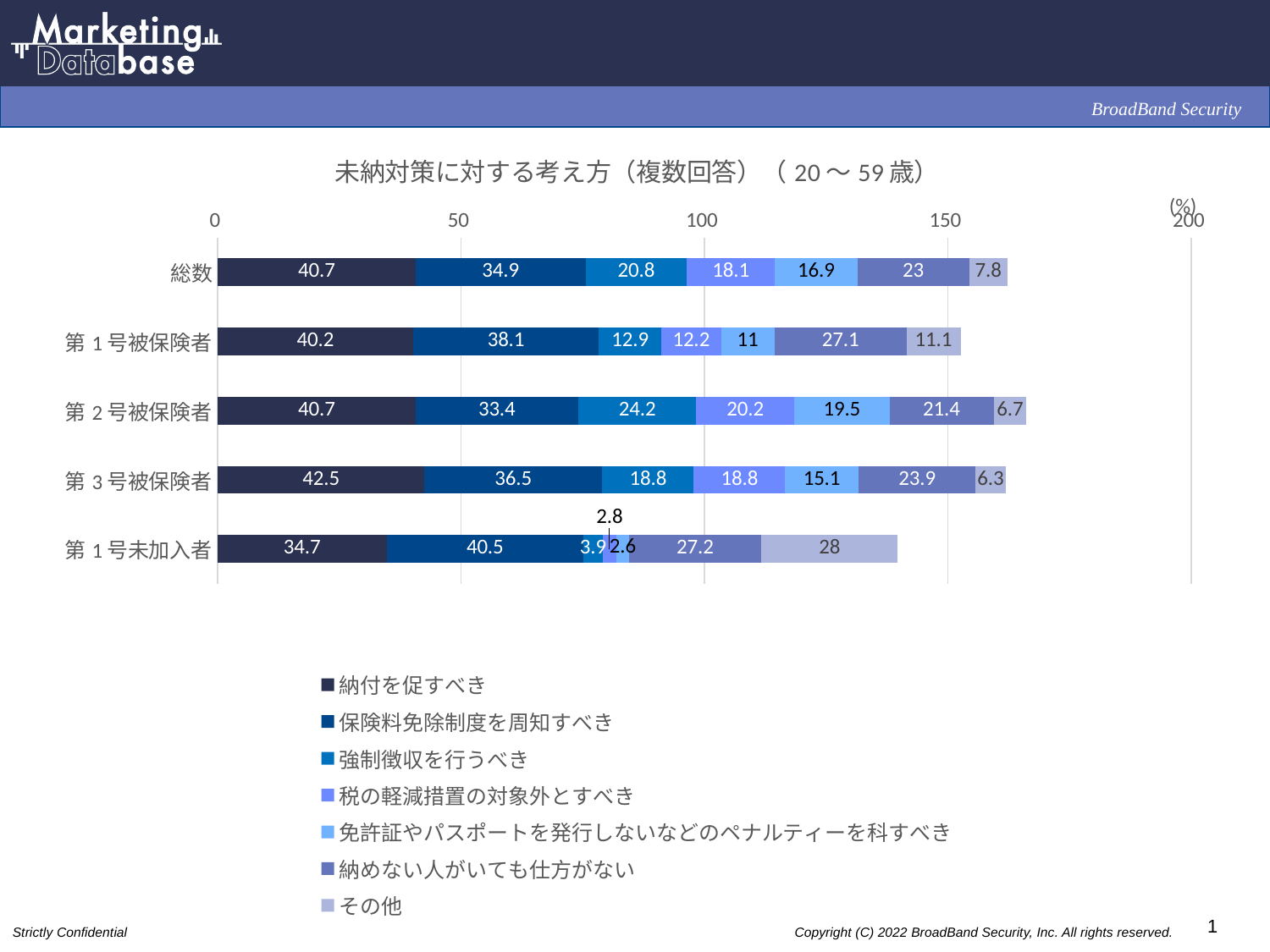

### Chart: 未納対策に対する考え方（複数回答）（20～59歳）

| Category | 納付を促すべき | 保険料免除制度を周知すべき | 強制徴収を行うべき | 税の軽減措置の対象外とすべき | 免許証やパスポートを発行しないなどのペナルティーを科すべき | 納めない人がいても仕方がない | その他 |
|---|---|---|---|---|---|---|---|
| 総数 | 40.7 | 34.9 | 20.8 | 18.1 | 16.9 | 23.0 | 7.8 |
| 第1号被保険者 | 40.2 | 38.1 | 12.9 | 12.2 | 11.0 | 27.1 | 11.1 |
| 第2号被保険者 | 40.7 | 33.4 | 24.2 | 20.2 | 19.5 | 21.4 | 6.7 |
| 第3号被保険者 | 42.5 | 36.5 | 18.8 | 18.8 | 15.1 | 23.9 | 6.3 |
| 第1号未加入者 | 34.7 | 40.5 | 3.9 | 2.8 | 2.6 | 27.2 | 28.0 |